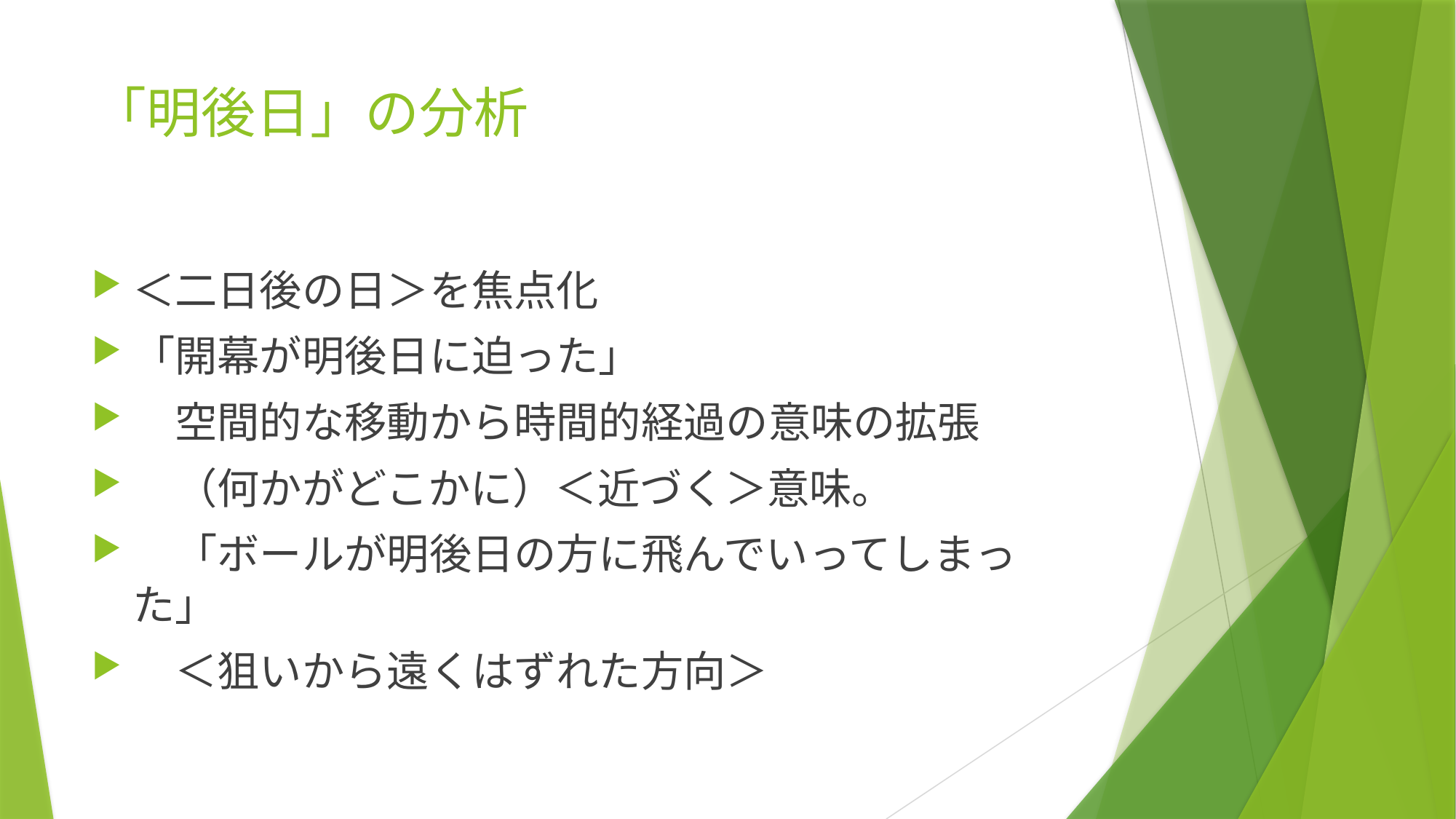

# 「明後日」の分析
＜二日後の日＞を焦点化
「開幕が明後日に迫った」
　空間的な移動から時間的経過の意味の拡張
　（何かがどこかに）＜近づく＞意味。
　「ボールが明後日の方に飛んでいってしまった」
　＜狙いから遠くはずれた方向＞